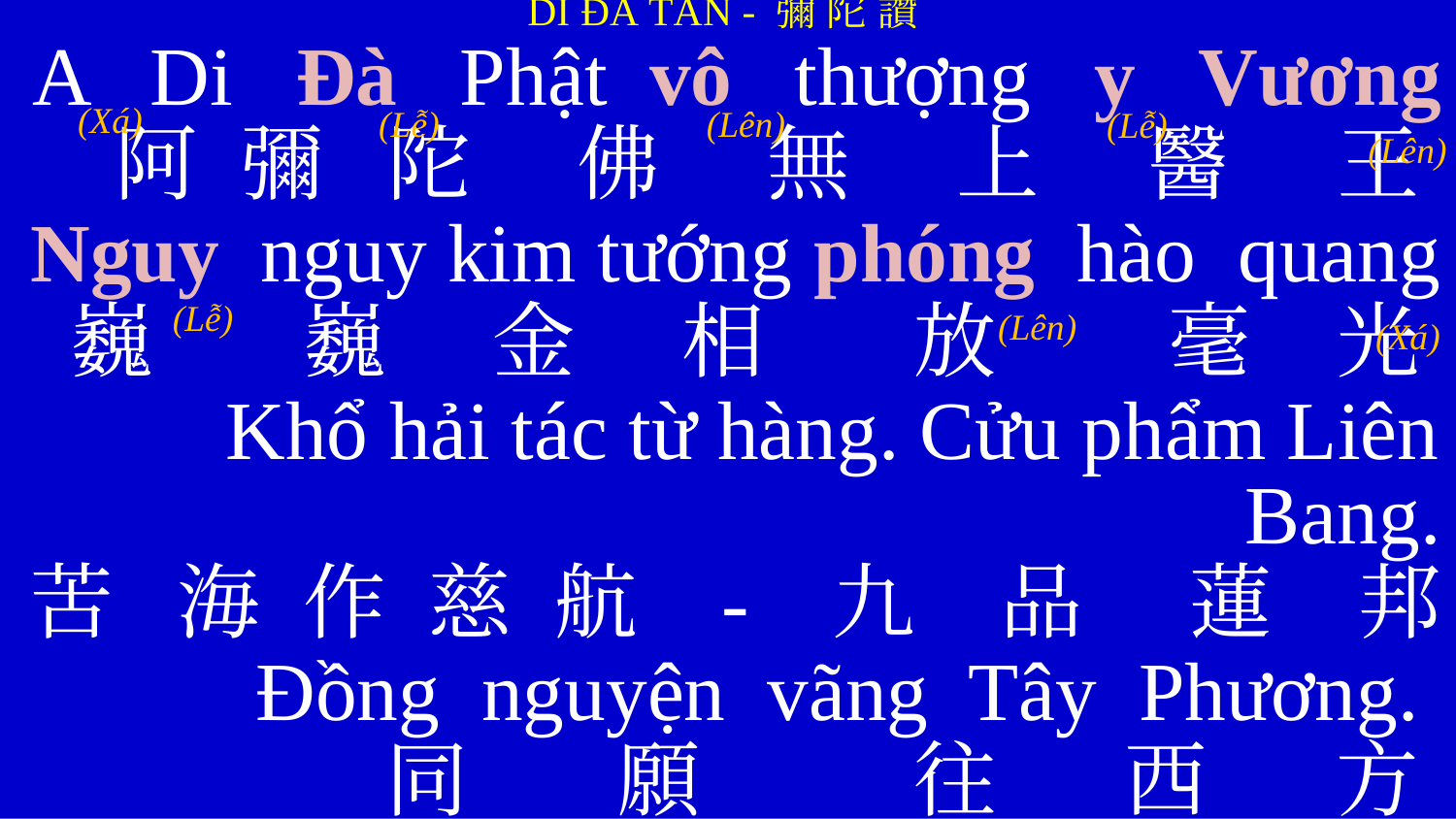

DI ĐÀ TÁN - 彌 陀 讚
A   Di   Đà   Phật  vô   thượng   y   Vương
阿  彌   陀     佛     無     上     醫     王
Nguy  nguy kim tướng phóng  hào  quang
巍       巍     金     相       放        毫    光
Khổ hải tác từ hàng. Cửu phẩm Liên Bang.
苦   海  作  慈  航   -   九    品     蓮    邦
Đồng  nguyện  vãng  Tây  Phương.
同       願          往      西      方
 (Xá)
(Lên)
(Lễ)
(Lễ)
(Lên)
(Lễ)
(Lên)
 (Xá)